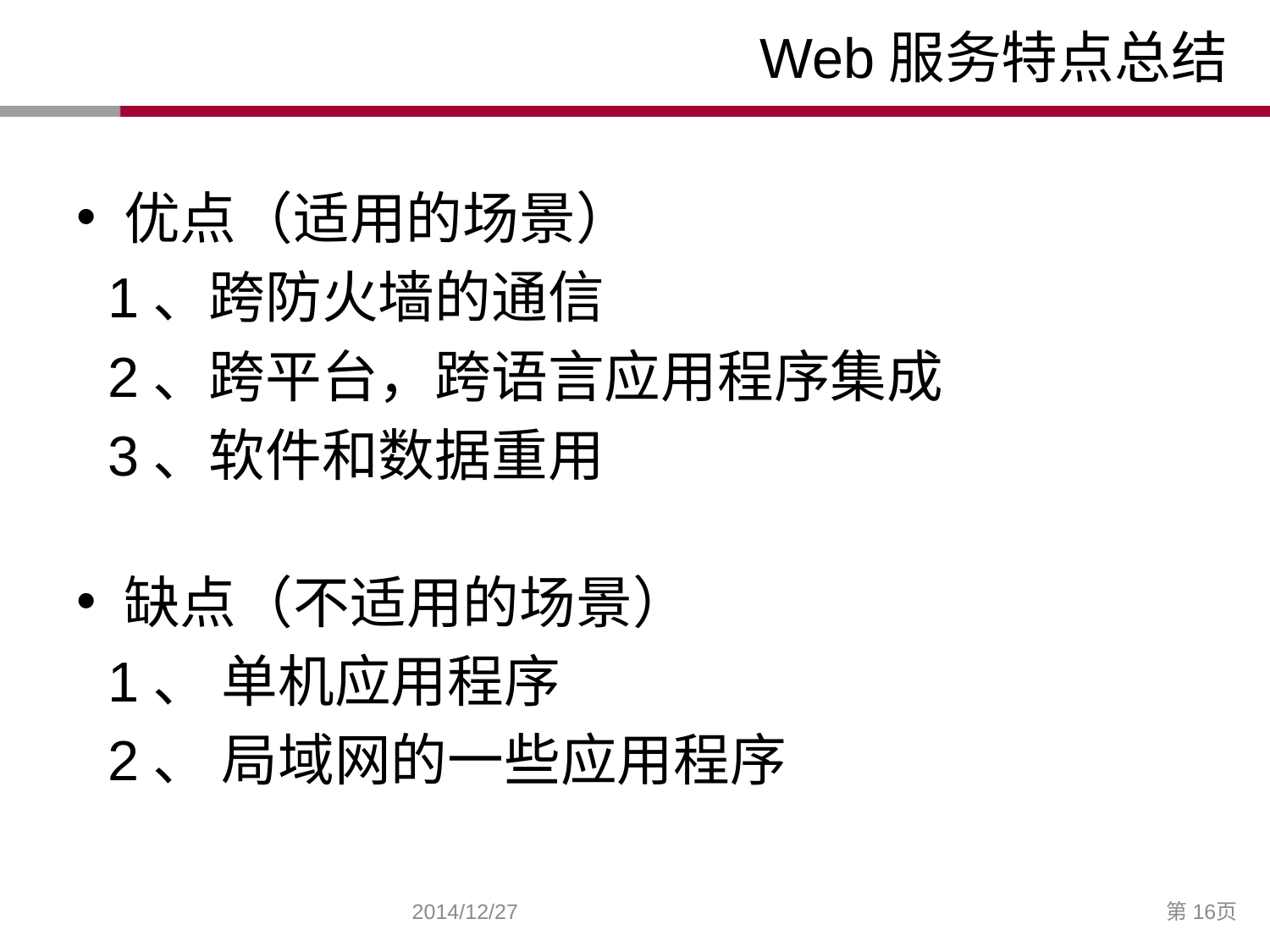

# Web服务特点总结
优点（适用的场景）
  1、跨防火墙的通信
  2、跨平台，跨语言应用程序集成
  3、软件和数据重用
缺点（不适用的场景）
  1、 单机应用程序
  2、 局域网的一些应用程序

2014/12/27
第16页